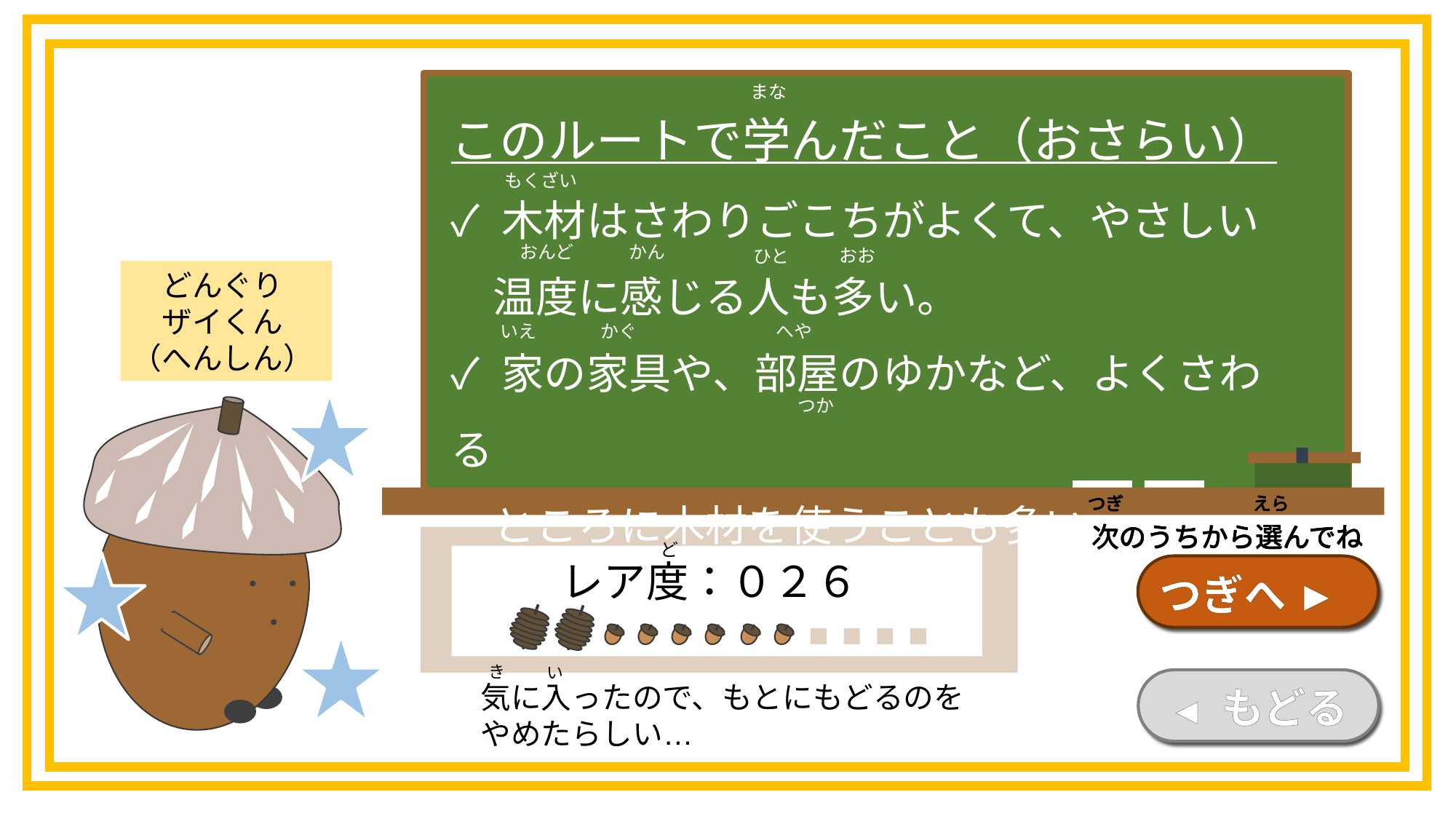

まな
このルートで学んだこと（おさらい）
✓ 木材はさわりごこちがよくて、やさしい
　温度に感じる人も多い。
✓ 家の家具や、部屋のゆかなど、よくさわる
　ところに木材を使うことも多い。
もくざい
おんど
かん
おお
ひと
　どんぐり
　ザイくん
（へんしん）
いえ
かぐ
へや
つか

つぎ
えら
次のうちから選んでね
つぎ
えら
次のうちから選んでね
つぎ
えら
次のうちから選んでね
つぎ
えら
次のうちから選んでね

ど

レア度：０２６

つぎへ ►

き
い

気に入ったので、もとにもどるのを
やめたらしい…
◄ もどる